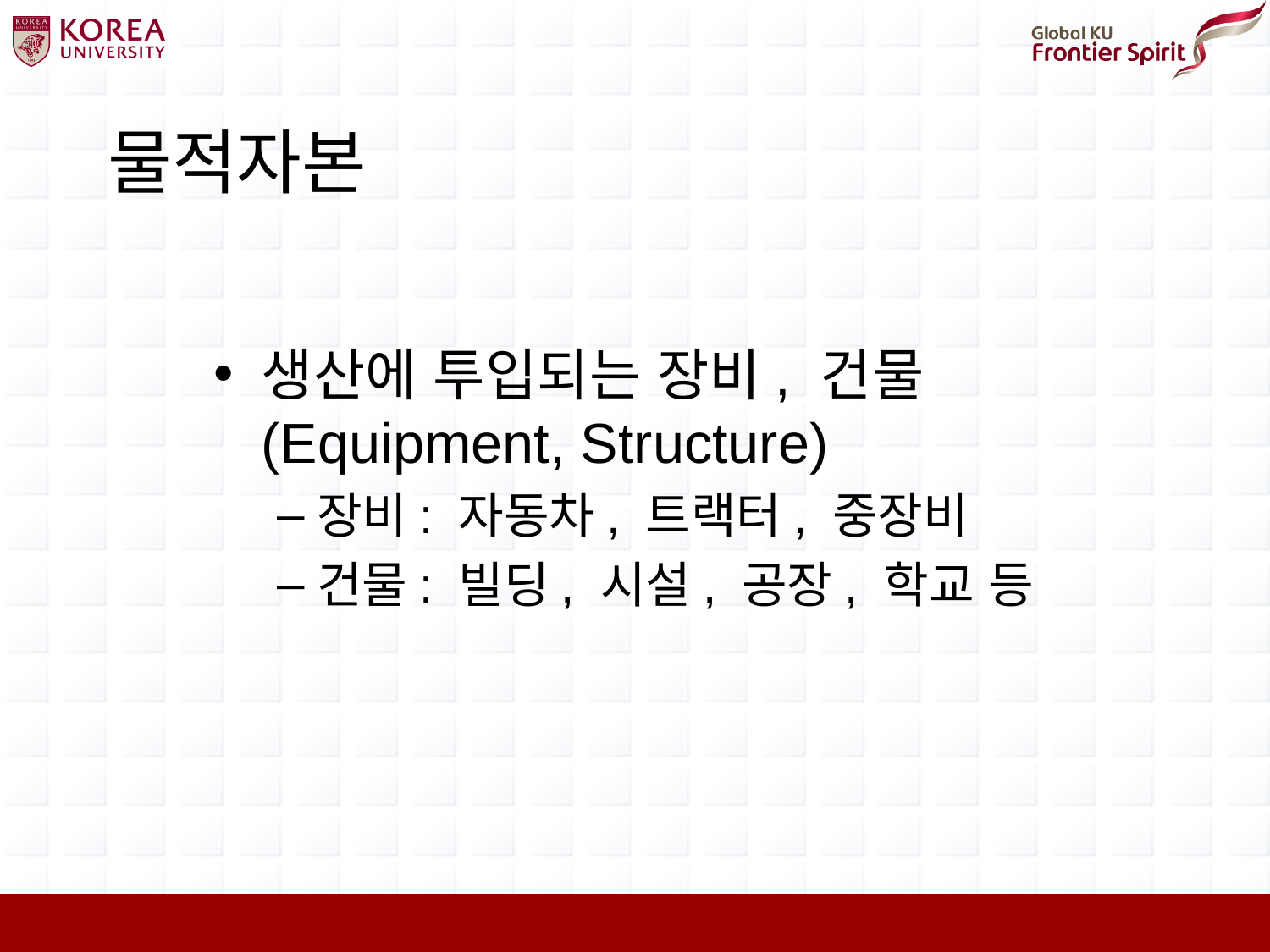

# 물적자본
생산에 투입되는 장비, 건물 (Equipment, Structure)
장비: 자동차, 트랙터, 중장비
건물: 빌딩, 시설, 공장, 학교 등